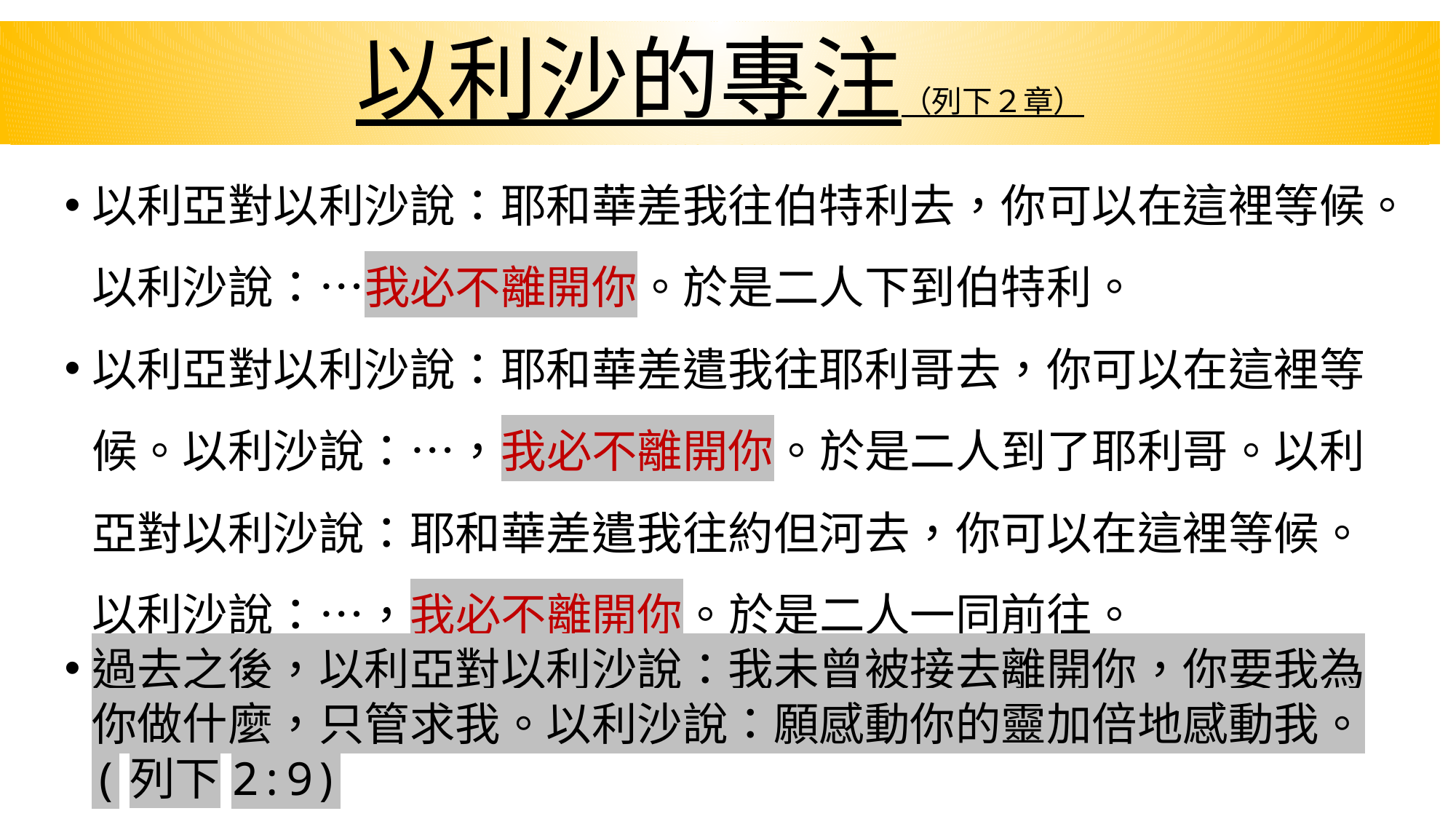

# 以利沙的專注（列下２章）
以利亞對以利沙說：耶和華差我往伯特利去，你可以在這裡等候。以利沙說：…我必不離開你。於是二人下到伯特利。
以利亞對以利沙說：耶和華差遣我往耶利哥去，你可以在這裡等候。以利沙說：…，我必不離開你。於是二人到了耶利哥。以利亞對以利沙說：耶和華差遣我往約但河去，你可以在這裡等候。以利沙說：…，我必不離開你。於是二人一同前往。
過去之後，以利亞對以利沙說：我未曾被接去離開你，你要我為你做什麼，只管求我。以利沙說：願感動你的靈加倍地感動我。(列下2:9)